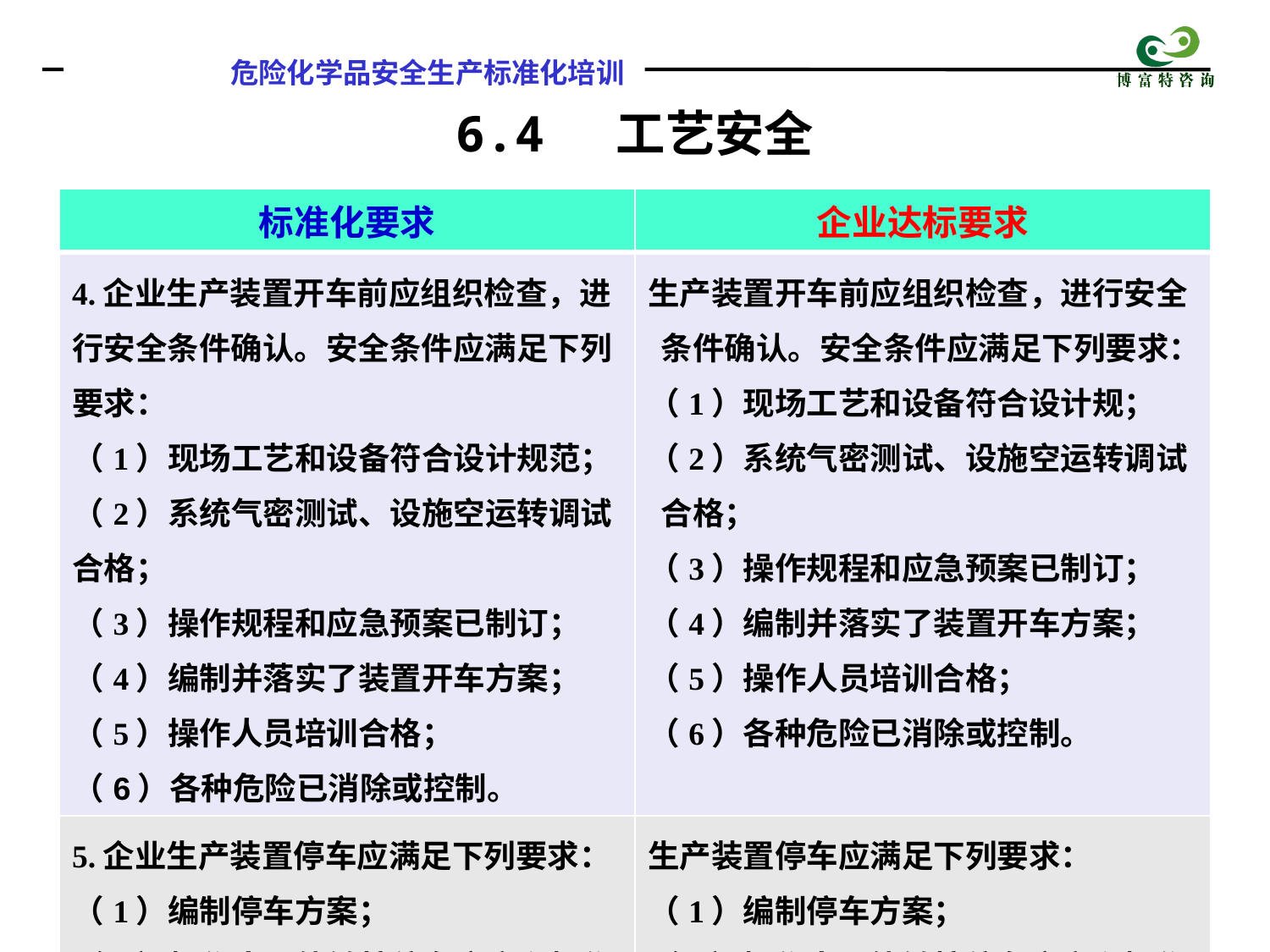

6.4  工艺安全
| 标准化要求 | 企业达标要求 |
| --- | --- |
| 4.企业生产装置开车前应组织检查，进行安全条件确认。安全条件应满足下列要求： （1）现场工艺和设备符合设计规范；（2）系统气密测试、设施空运转调试合格； （3）操作规程和应急预案已制订； （4）编制并落实了装置开车方案； （5）操作人员培训合格； （6）各种危险已消除或控制。 | 生产装置开车前应组织检查，进行安全条件确认。安全条件应满足下列要求： （1）现场工艺和设备符合设计规； （2）系统气密测试、设施空运转调试合格； （3）操作规程和应急预案已制订； （4）编制并落实了装置开车方案； （5）操作人员培训合格； （6）各种危险已消除或控制。 |
| 5.企业生产装置停车应满足下列要求： （1）编制停车方案； （2）操作人员能够按停车方案和操作 规程进行操作。 | 生产装置停车应满足下列要求： （1）编制停车方案； （2）操作人员能够按停车方案和操作 规程进行操作。 |